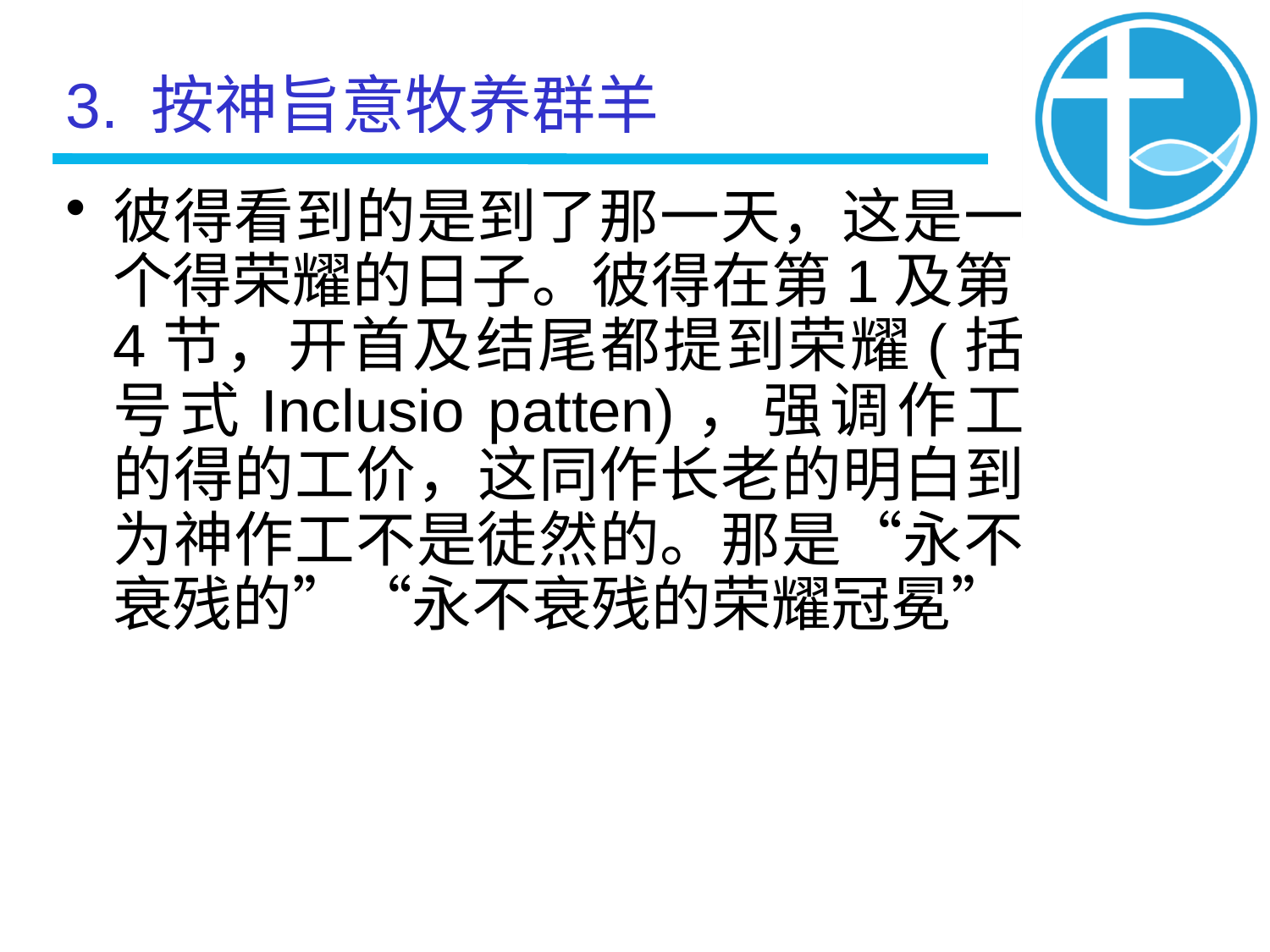

3. 按神旨意牧养群羊
彼得看到的是到了那一天，这是一个得荣耀的日子。彼得在第1及第4节，开首及结尾都提到荣耀(括号式Inclusio patten)，强调作工的得的工价，这同作长老的明白到为神作工不是徒然的。那是“永不衰残的”“永不衰残的荣耀冠冕”